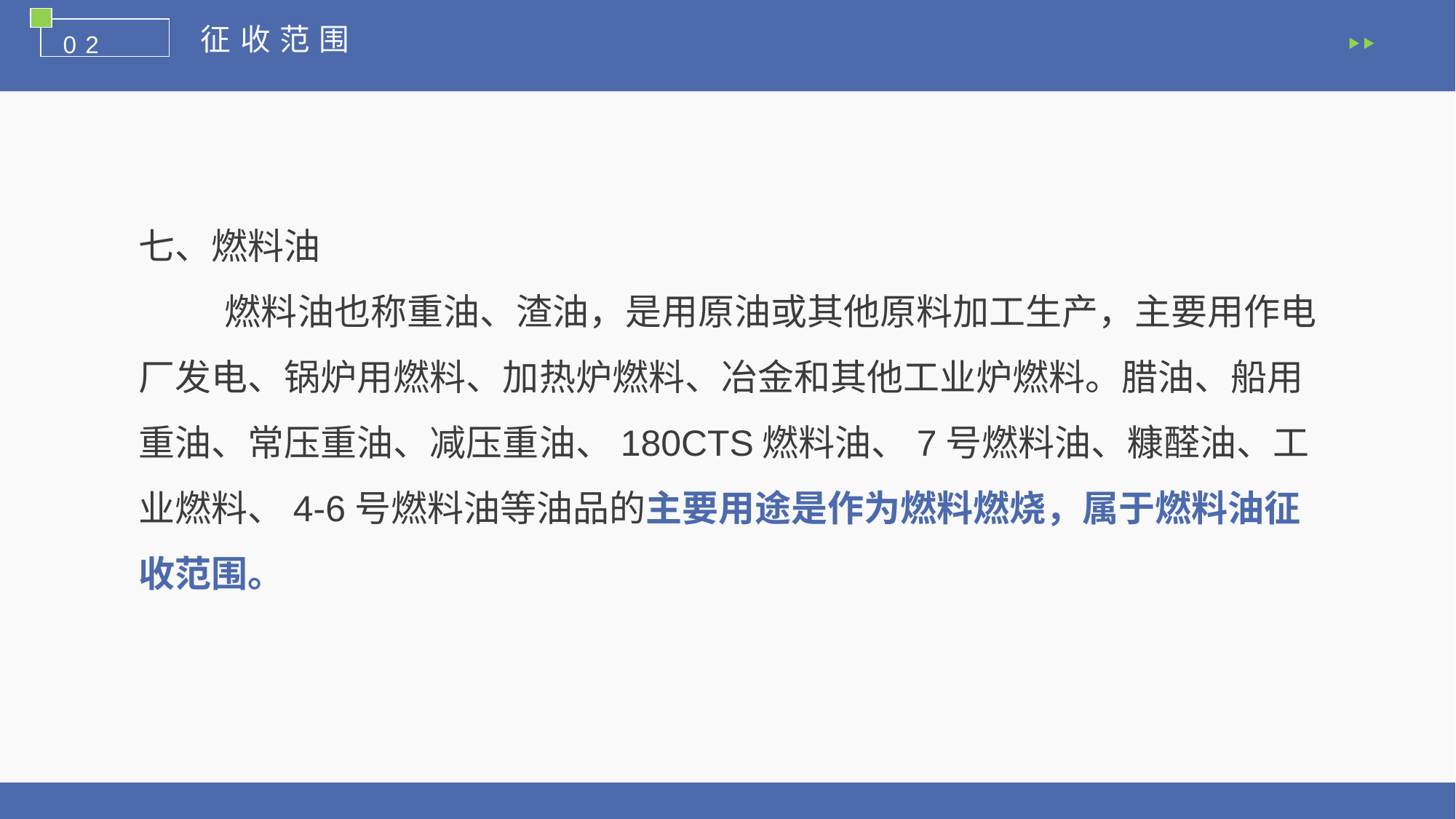

征收范围

02

七、燃料油
燃料油也称重油、渣油，是用原油或其他原料加工生产，主要用作电厂发电、锅炉用燃料、加热炉燃料、冶金和其他工业炉燃料。腊油、船用重油、常压重油、减压重油、180CTS燃料油、7号燃料油、糠醛油、工业燃料、4-6号燃料油等油品的主要用途是作为燃料燃烧，属于燃料油征收范围。